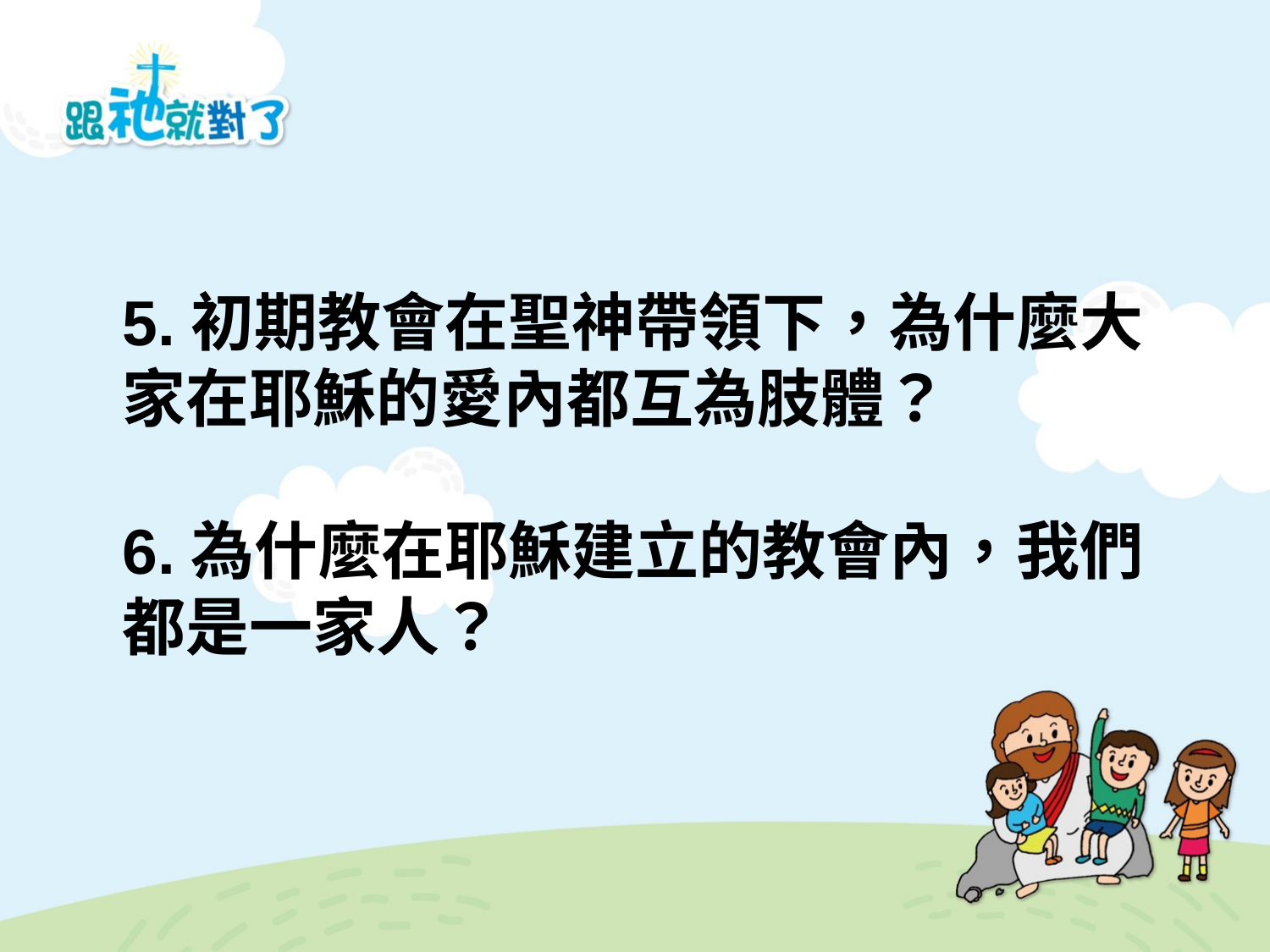

5.初期教會在聖神帶領下，為什麼大家在耶穌的愛內都互為肢體？

6.為什麼在耶穌建立的教會內，我們都是一家人？